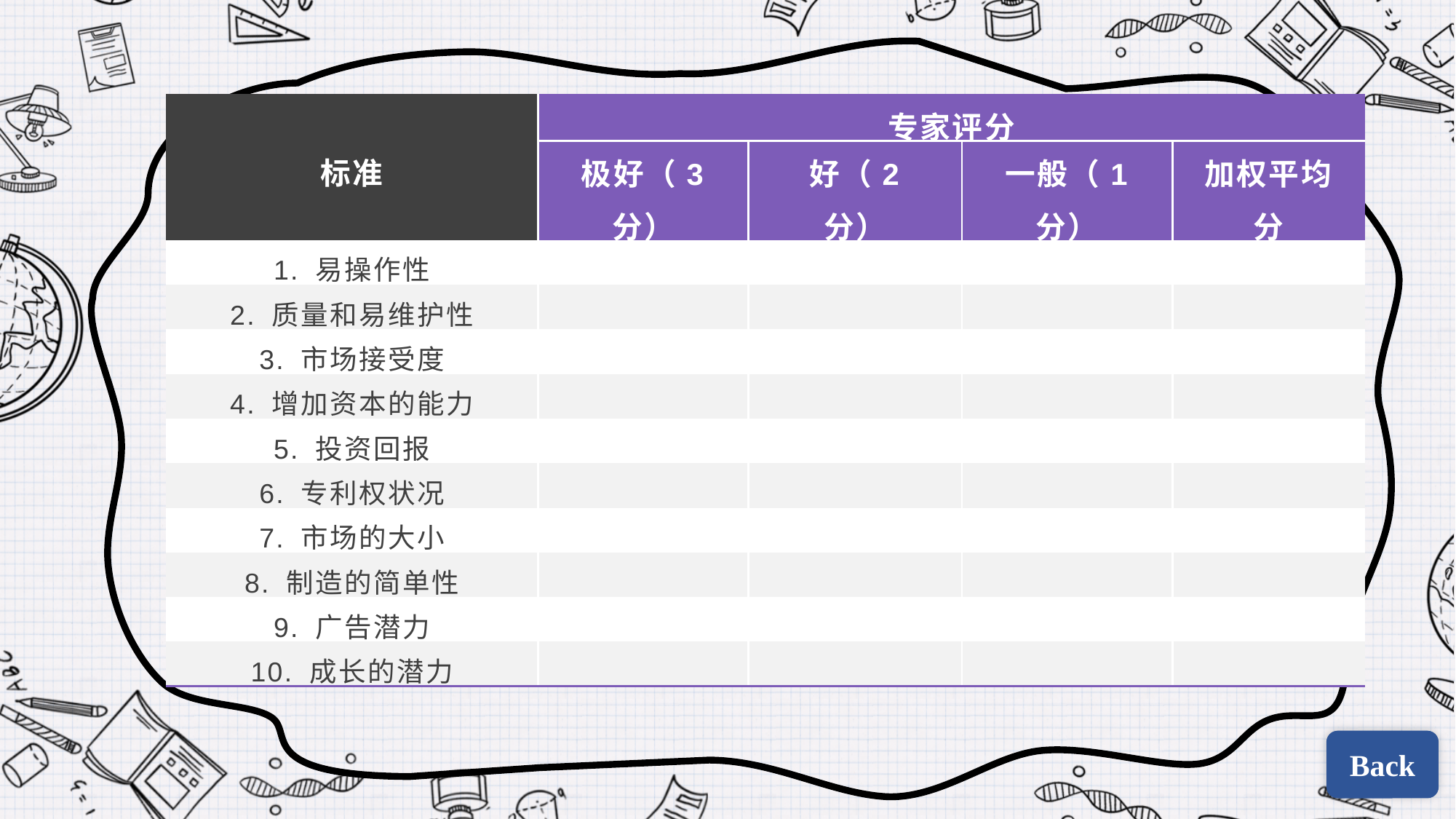

| 标准 | 专家评分 |  |  |  |
| --- | --- | --- | --- | --- |
|  | 极好（3 分） | 好（2 分） | 一般（1 分） | 加权平均分 |
| 1. 易操作性 |  |  |  |  |
| 2. 质量和易维护性 |  |  |  |  |
| 3. 市场接受度 |  |  |  |  |
| 4. 增加资本的能力 |  |  |  |  |
| 5. 投资回报 |  |  |  |  |
| 6. 专利权状况 |  |  |  |  |
| 7. 市场的大小 |  |  |  |  |
| 8. 制造的简单性 |  |  |  |  |
| 9. 广告潜力 |  |  |  |  |
| 10. 成长的潜力 |  |  |  |  |

Back